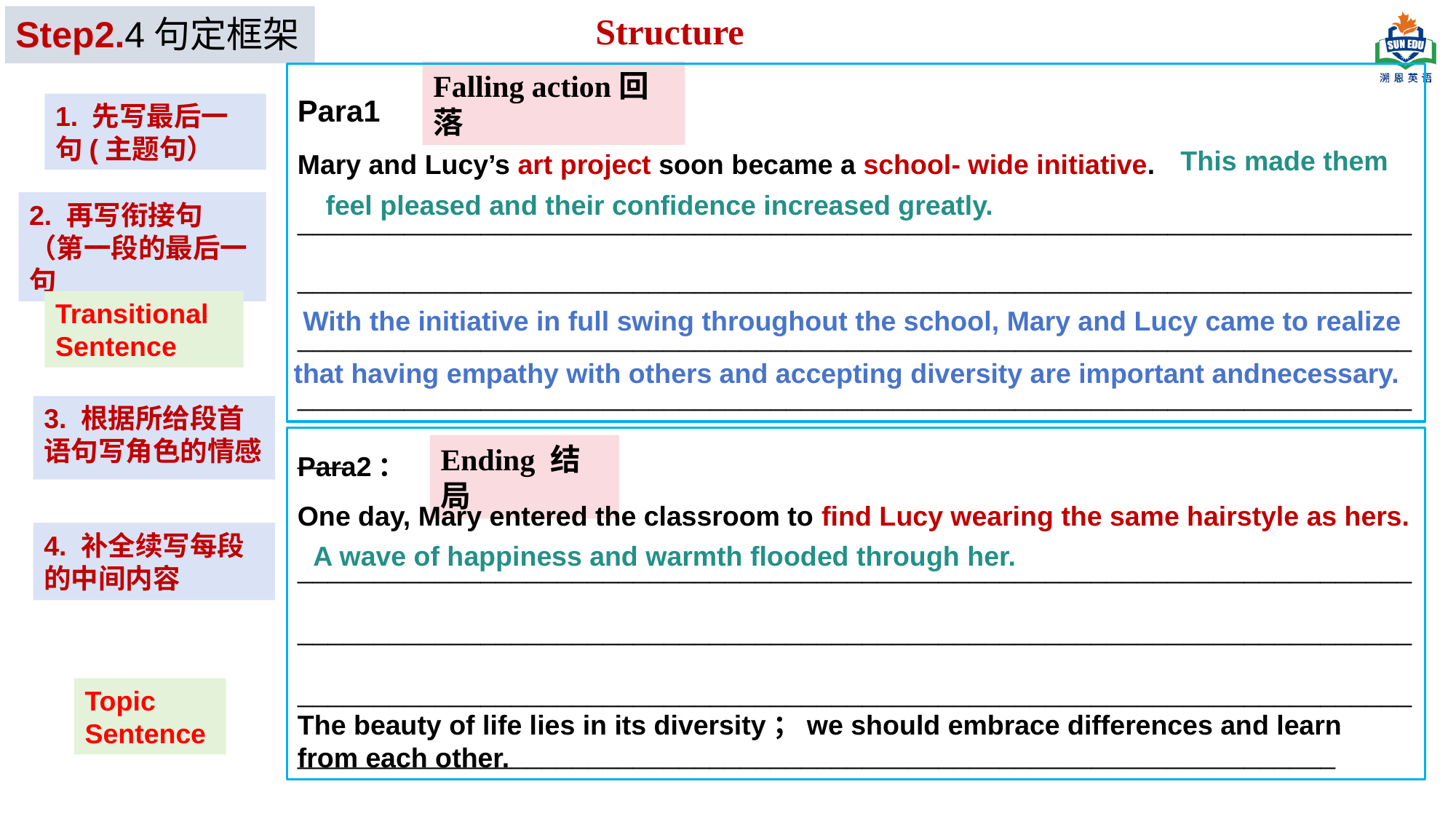

Structure
Step2.4句定框架

Falling action回落
Para1
Mary and Lucy’s art project soon became a school- wide initiative. _______________________________________________________________________________________________________________________________________________________________________________________________________________________________________________________________________________________________________

1. 先写最后一句(主题句）
This made them
feel pleased and their confidence increased greatly.
2. 再写衔接句（第一段的最后一句
Transitional
Sentence
With the initiative in full swing throughout the school, Mary and Lucy came to realize
 that having empathy with others and accepting diversity are important andnecessary.
3. 根据所给段首语句写角色的情感

Para2：
One day, Mary entered the classroom to find Lucy wearing the same hairstyle as hers. _________________________________________________________________________
______________________________________________________________________________________________________________________________________________________________________________________________________________________
Ending 结局
4. 补全续写每段的中间内容

A wave of happiness and warmth flooded through her.
Topic
Sentence
The beauty of life lies in its diversity；we should embrace differences and learn from each other.